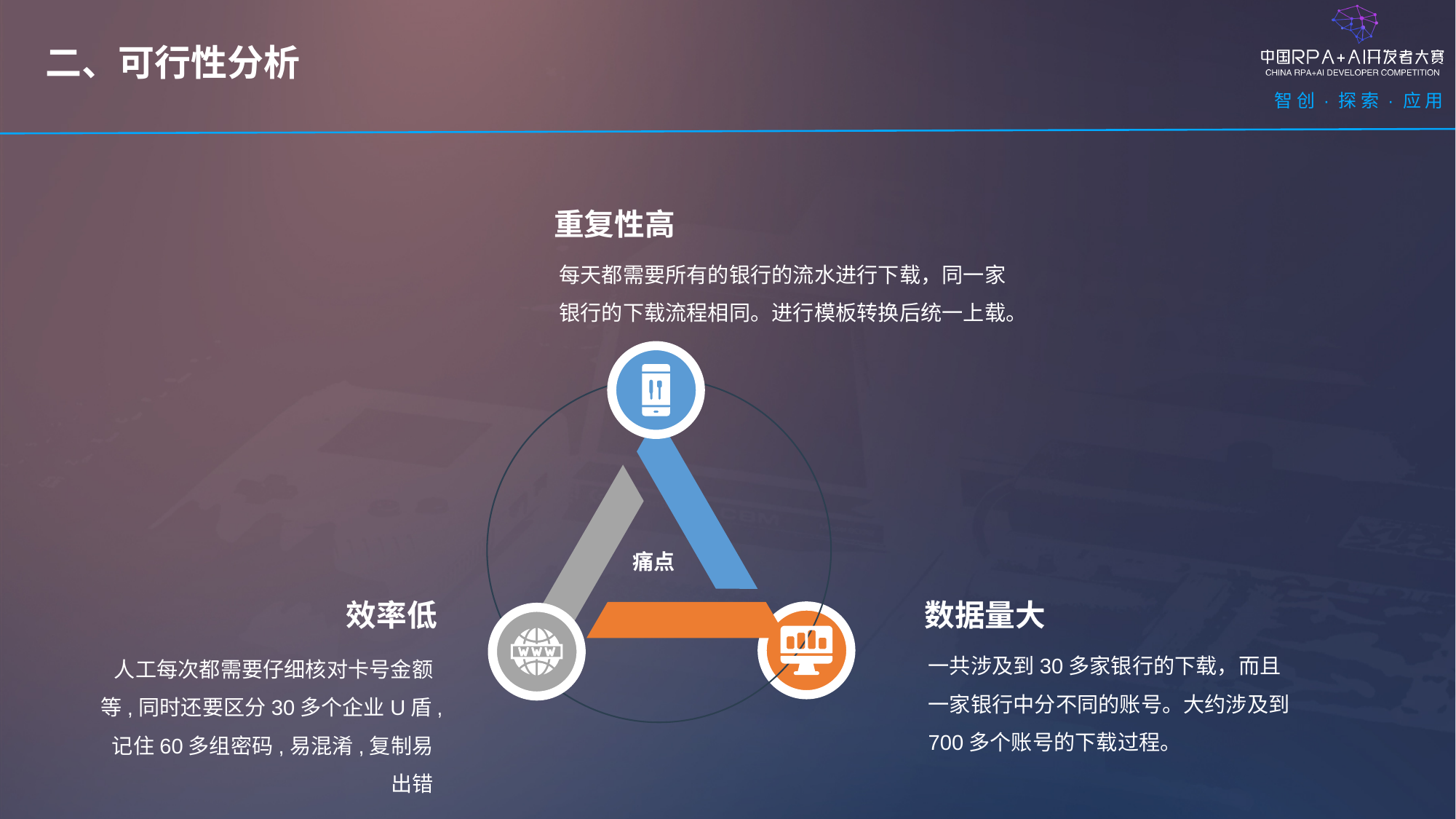

二、可行性分析
重复性高
每天都需要所有的银行的流水进行下载，同一家银行的下载流程相同。进行模板转换后统一上载。

痛点

效率低
数据量大
一共涉及到30多家银行的下载，而且一家银行中分不同的账号。大约涉及到700多个账号的下载过程。
人工每次都需要仔细核对卡号金额等,同时还要区分30多个企业U盾,记住60多组密码,易混淆,复制易出错